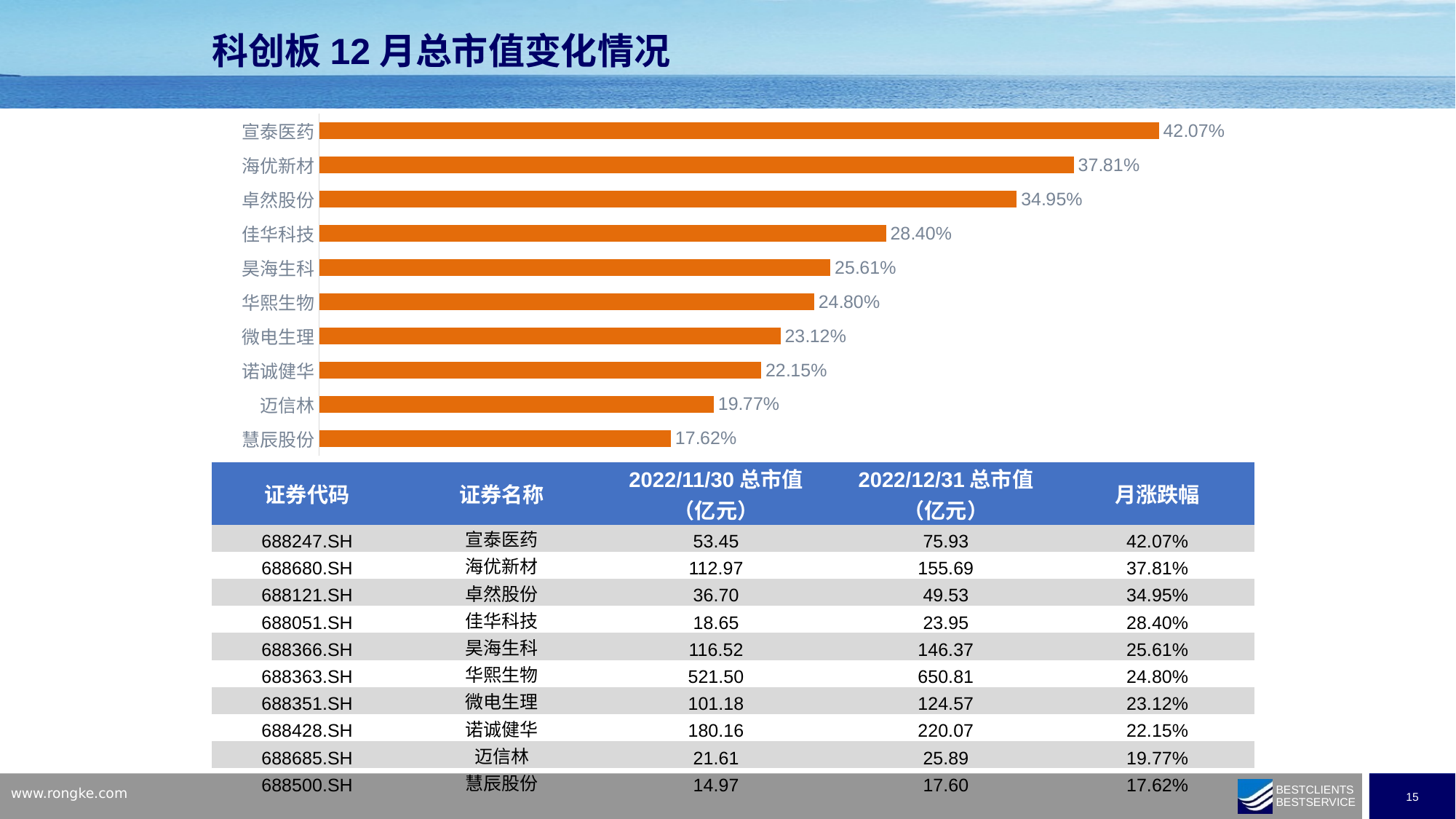

科创板12月总市值变化情况

### Chart

| Category |  |
|---|---|
| 宣泰医药 | 0.42069419706335776 |
| 海优新材 | 0.3781061542860127 |
| 卓然股份 | 0.3495309634933479 |
| 佳华科技 | 0.2839918511767545 |
| 昊海生科 | 0.256119088914196 |
| 华熙生物 | 0.24797064754425913 |
| 微电生理 | 0.23116259302819753 |
| 诺诚健华 | 0.22147167107283972 |
| 迈信林 | 0.19772262476518332 |
| 慧辰股份 | 0.17618248999418706 |
| 证券代码 | 证券名称 | 2022/11/30总市值 （亿元） | 2022/12/31总市值 （亿元） | 月涨跌幅 |
| --- | --- | --- | --- | --- |
| 688247.SH | 宣泰医药 | 53.45 | 75.93 | 42.07% |
| 688680.SH | 海优新材 | 112.97 | 155.69 | 37.81% |
| 688121.SH | 卓然股份 | 36.70 | 49.53 | 34.95% |
| 688051.SH | 佳华科技 | 18.65 | 23.95 | 28.40% |
| 688366.SH | 昊海生科 | 116.52 | 146.37 | 25.61% |
| 688363.SH | 华熙生物 | 521.50 | 650.81 | 24.80% |
| 688351.SH | 微电生理 | 101.18 | 124.57 | 23.12% |
| 688428.SH | 诺诚健华 | 180.16 | 220.07 | 22.15% |
| 688685.SH | 迈信林 | 21.61 | 25.89 | 19.77% |
| 688500.SH | 慧辰股份 | 14.97 | 17.60 | 17.62% |